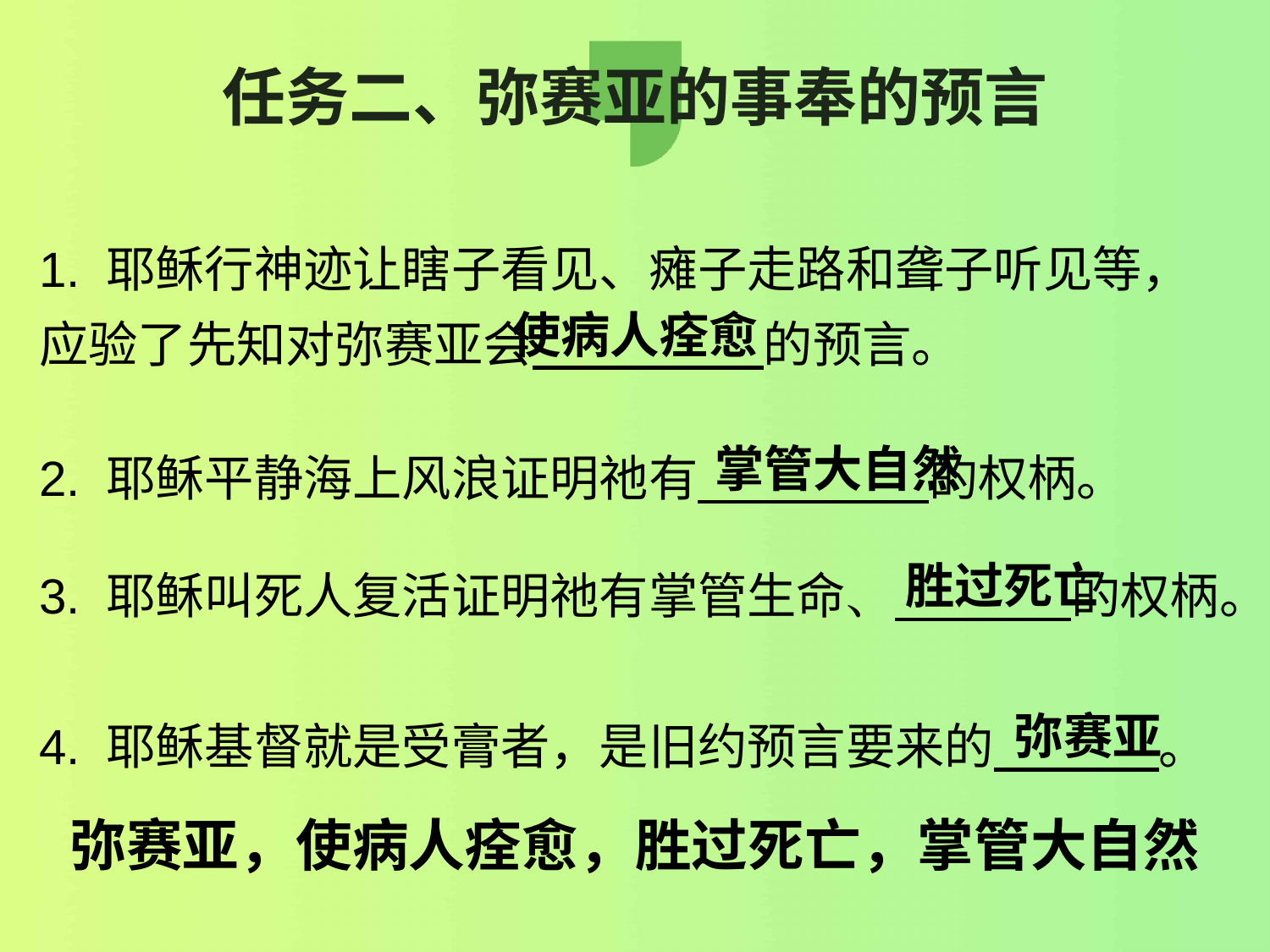

# 任务二、弥赛亚的事奉的预言
1. 耶稣行神迹让瞎子看见、瘫子走路和聋子听见等，应验了先知对弥赛亚会                     的预言。

2. 耶稣平静海上风浪证明祂有                     的权柄。

3. 耶稣叫死人复活证明祂有掌管生命、                的权柄。
4. 耶稣基督就是受膏者，是旧约预言要来的               。
使病人痊愈
掌管大自然
胜过死亡
弥赛亚
弥赛亚，使病人痊愈，胜过死亡，掌管大自然